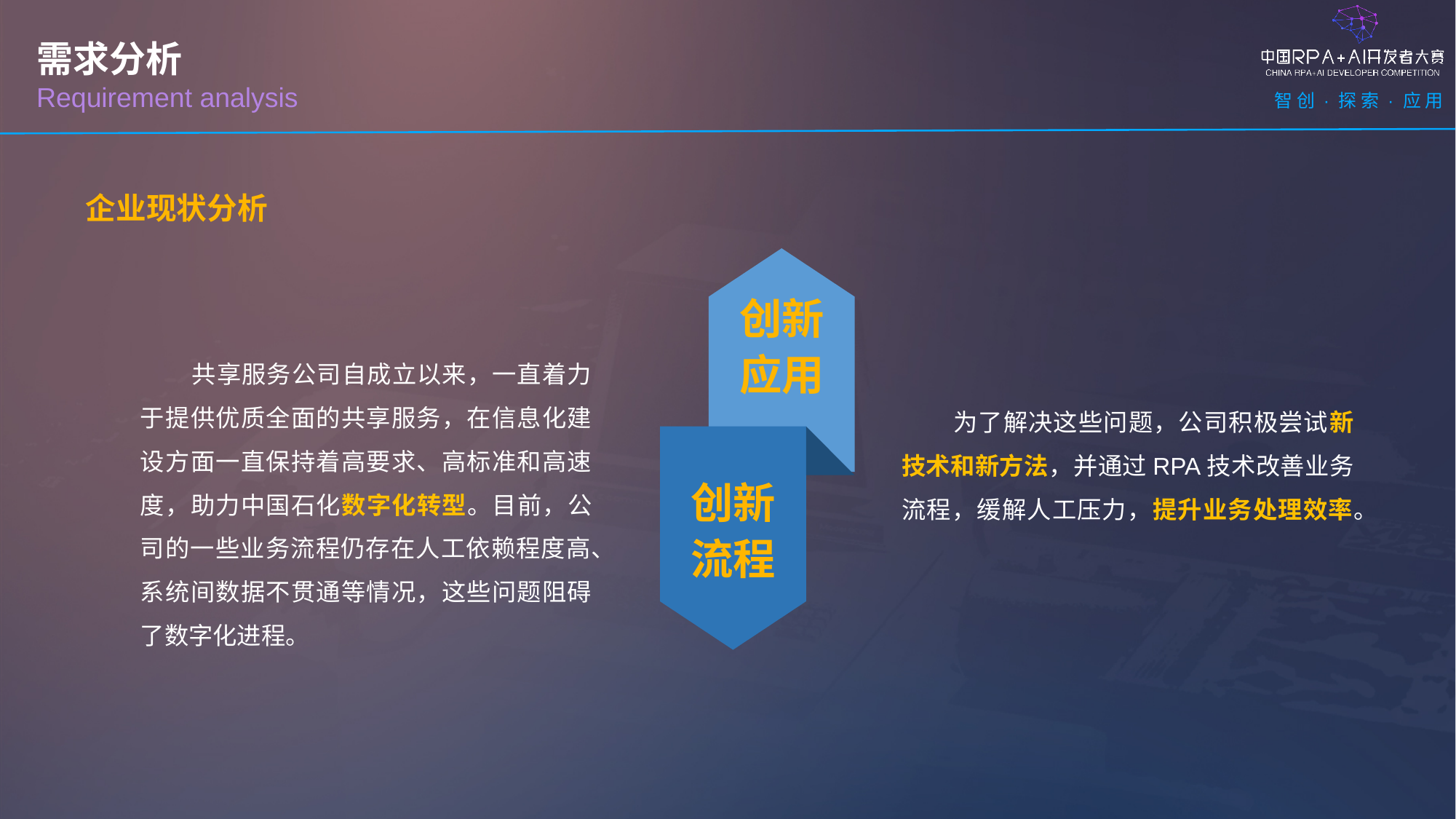

需求分析
Requirement analysis
企业现状分析
创新
应用
共享服务公司自成立以来，一直着力于提供优质全面的共享服务，在信息化建设方面一直保持着高要求、高标准和高速度，助力中国石化数字化转型。目前，公司的一些业务流程仍存在人工依赖程度高、系统间数据不贯通等情况，这些问题阻碍了数字化进程。
为了解决这些问题，公司积极尝试新技术和新方法，并通过RPA技术改善业务流程，缓解人工压力，提升业务处理效率。

创新
流程